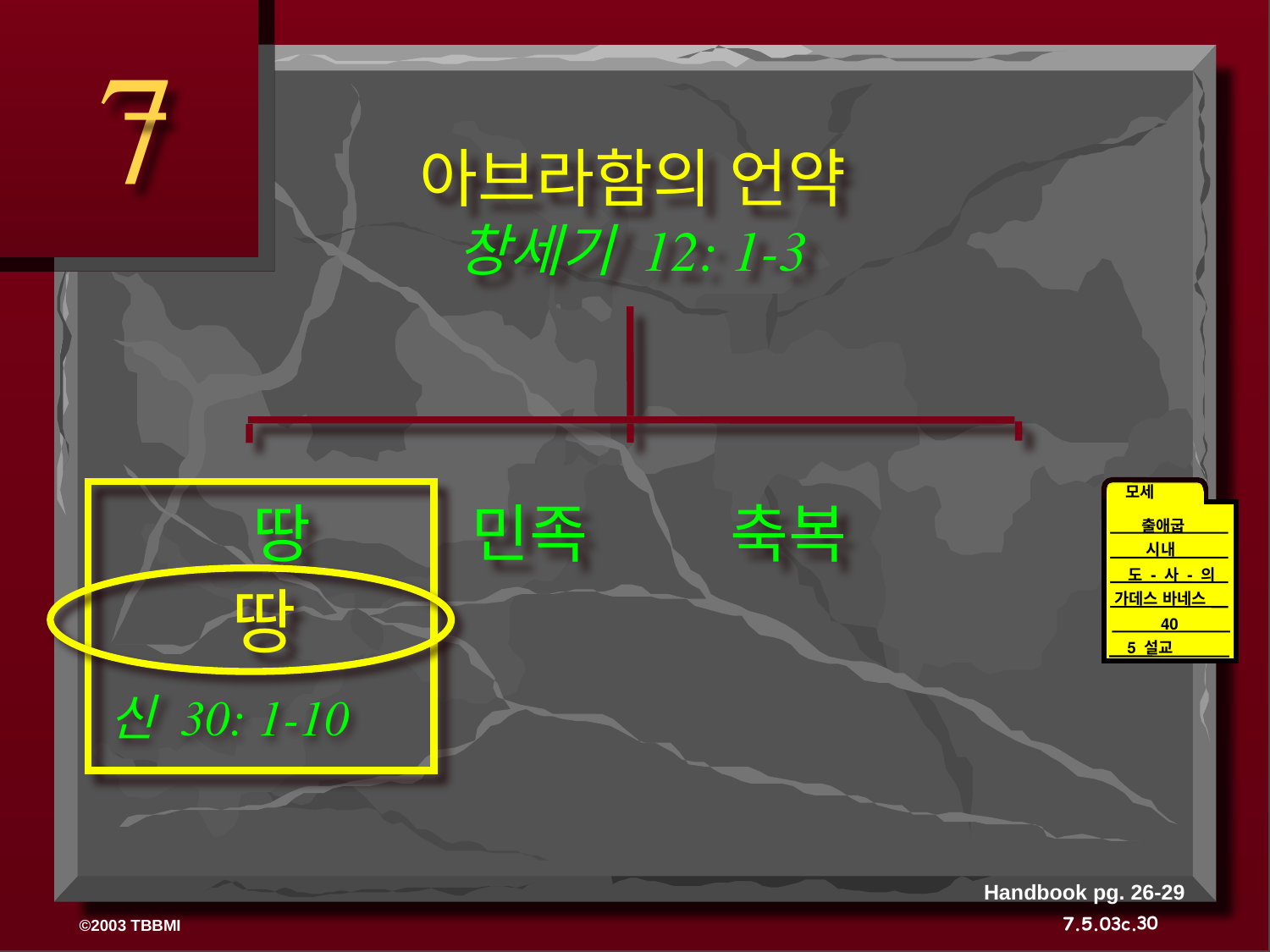

7

아브라함의 언약
창세기 12: 1-3

            땅         민족        축복

모세

출애굽

시내

도 - 사 - 의

가데스 바네스
40

40

5 설교

  땅

신 30: 1-10

Handbook pg. 26-29
30